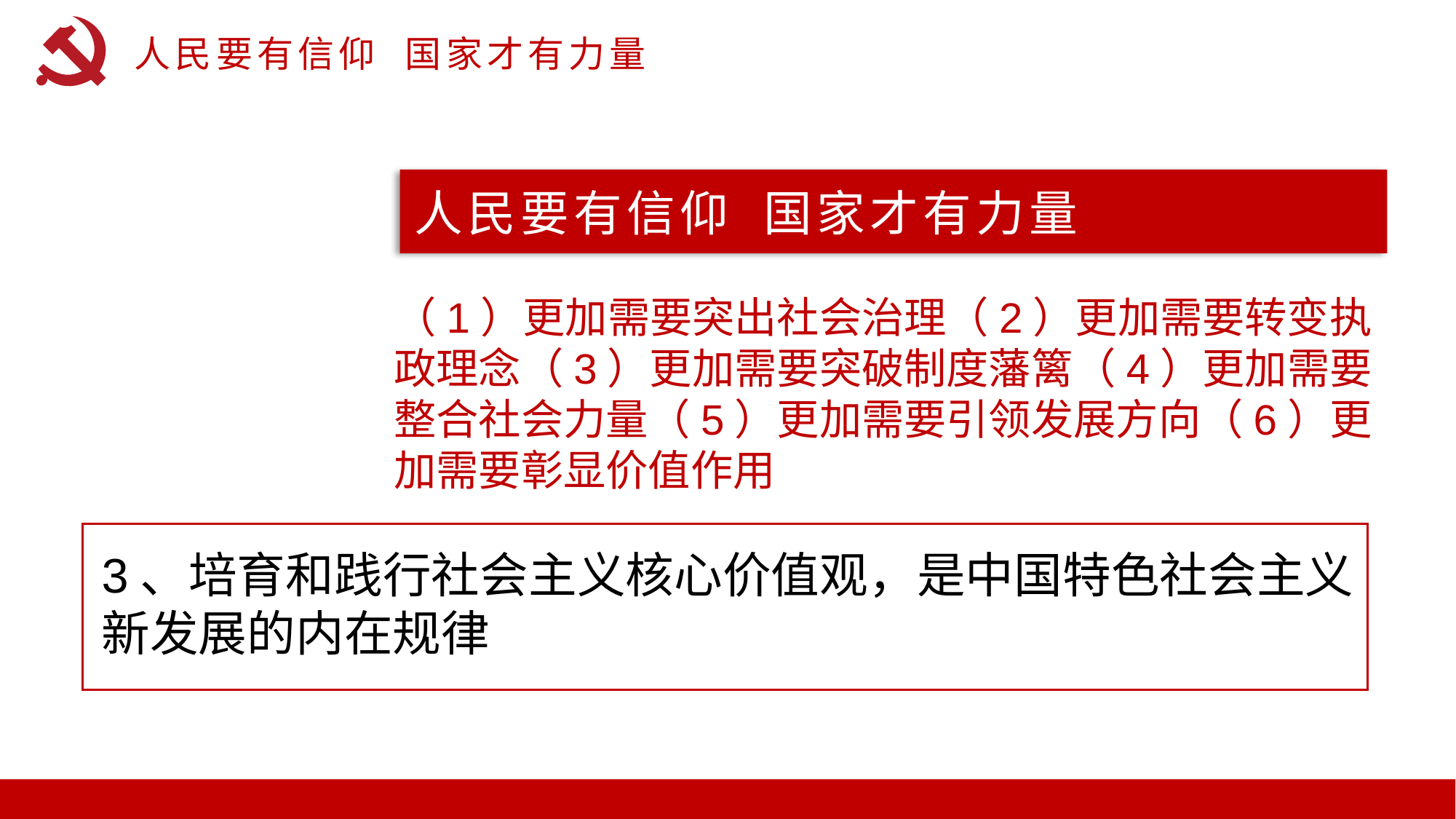

人民要有信仰  国家才有力量

人民要有信仰  国家才有力量
（1）更加需要突出社会治理（2）更加需要转变执政理念（3）更加需要突破制度藩篱（4）更加需要整合社会力量（5）更加需要引领发展方向（6）更加需要彰显价值作用

3、培育和践行社会主义核心价值观，是中国特色社会主义新发展的内在规律